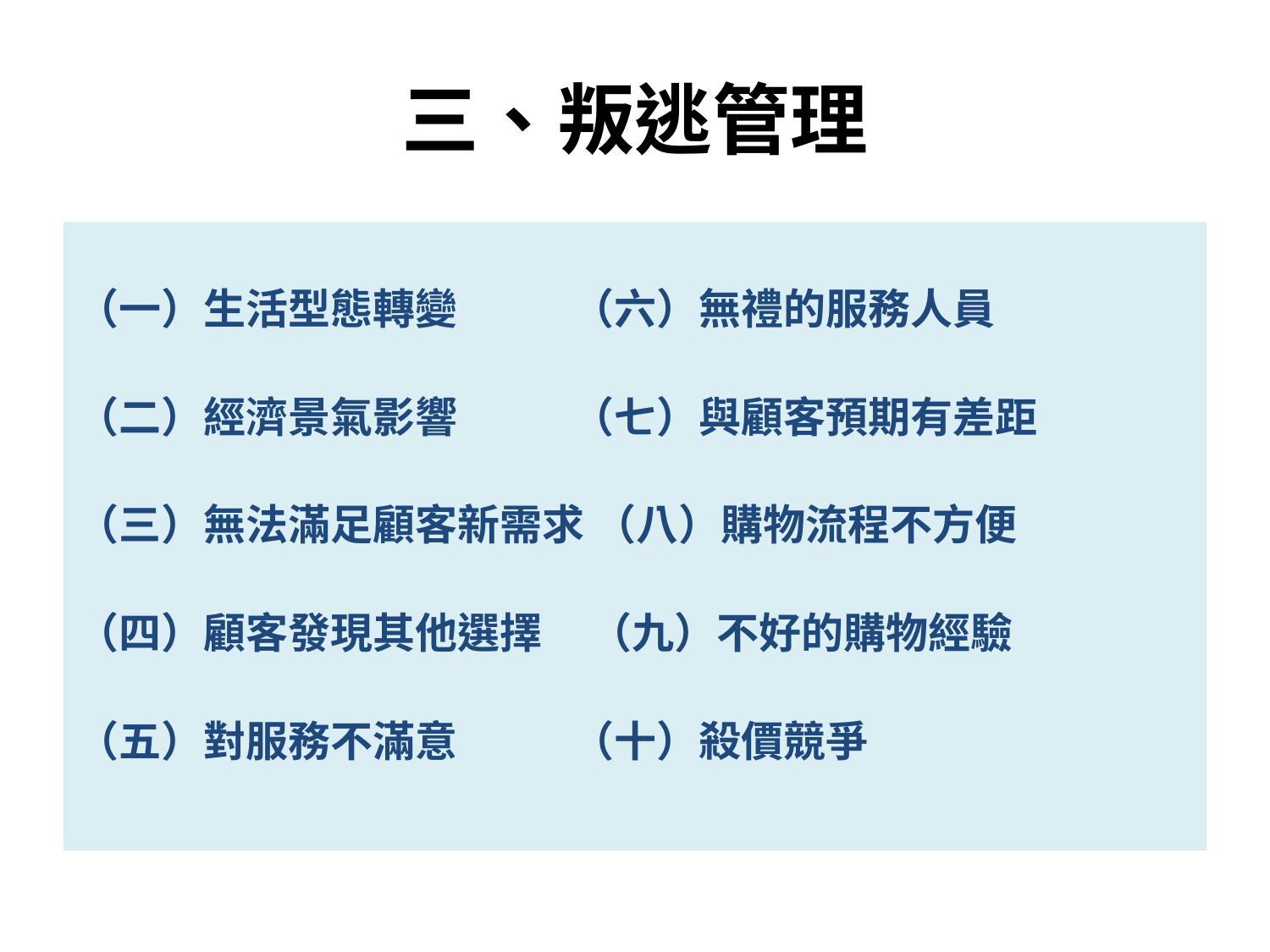

# 三、叛逃管理

（一）生活型態轉變            （六）無禮的服務人員

（二）經濟景氣影響            （七）與顧客預期有差距

（三）無法滿足顧客新需求 （八）購物流程不方便

（四）顧客發現其他選擇     （九）不好的購物經驗

（五）對服務不滿意            （十）殺價競爭